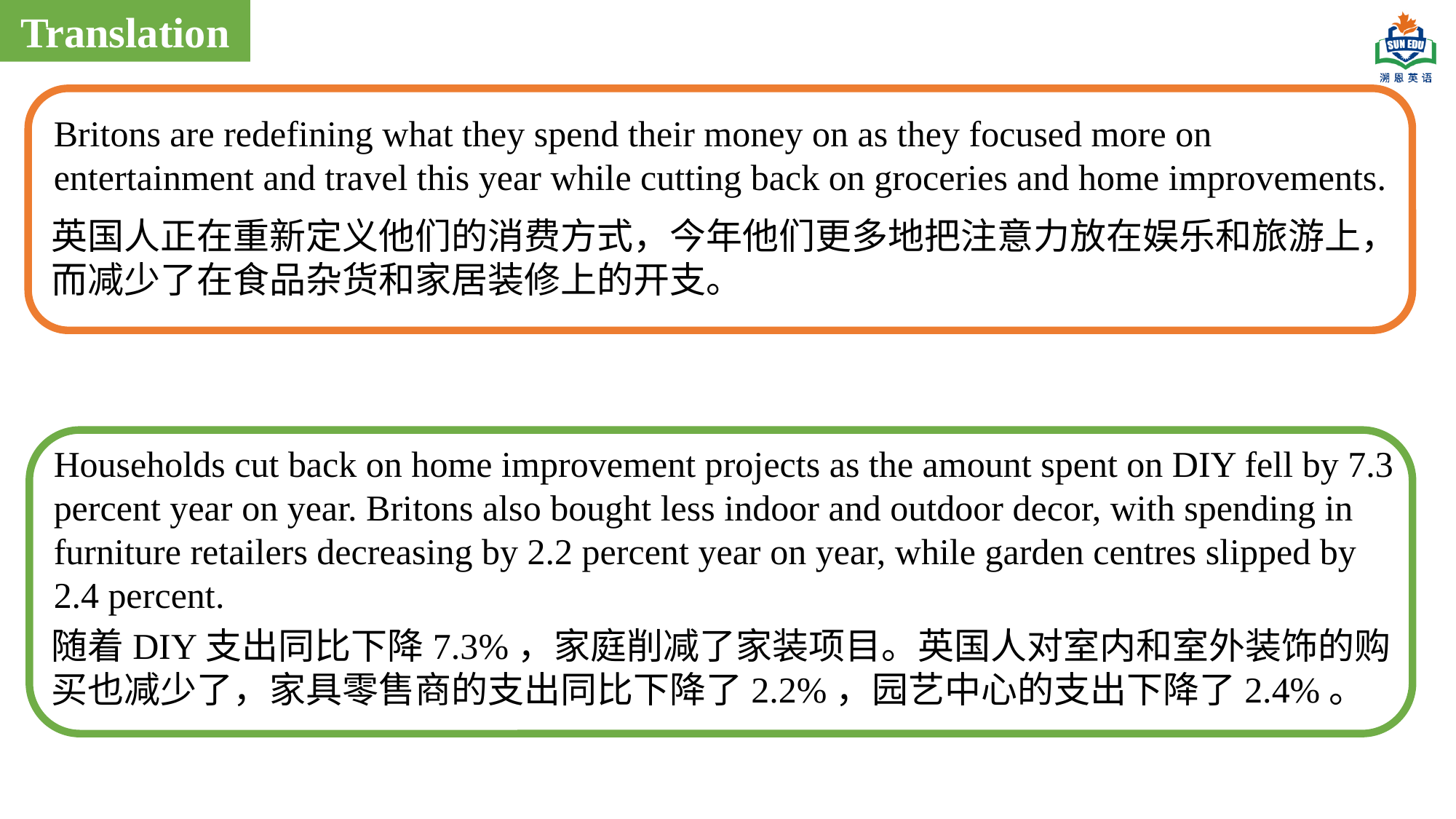

Translation

Britons are redefining what they spend their money on as they focused more on entertainment and travel this year while cutting back on groceries and home improvements.

英国人正在重新定义他们的消费方式，今年他们更多地把注意力放在娱乐和旅游上，而减少了在食品杂货和家居装修上的开支。

Households cut back on home improvement projects as the amount spent on DIY fell by 7.3 percent year on year. Britons also bought less indoor and outdoor decor, with spending in furniture retailers decreasing by 2.2 percent year on year, while garden centres slipped by 2.4 percent.

随着DIY支出同比下降7.3%，家庭削减了家装项目。英国人对室内和室外装饰的购买也减少了，家具零售商的支出同比下降了2.2%，园艺中心的支出下降了2.4%。